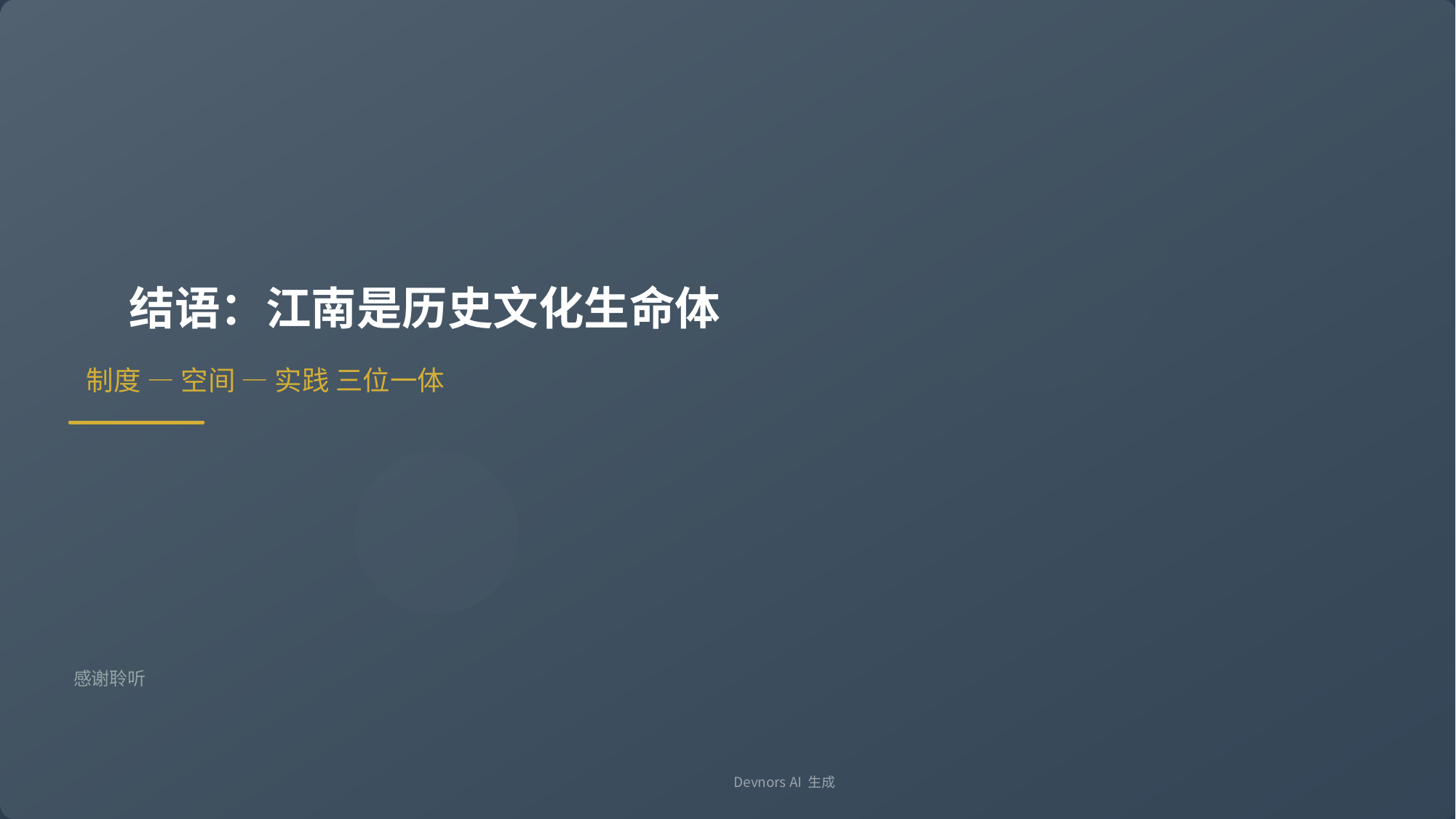

结语：江南是历史文化生命体
制度 — 空间 — 实践 三位一体

感谢聆听
Devnors AI 生成